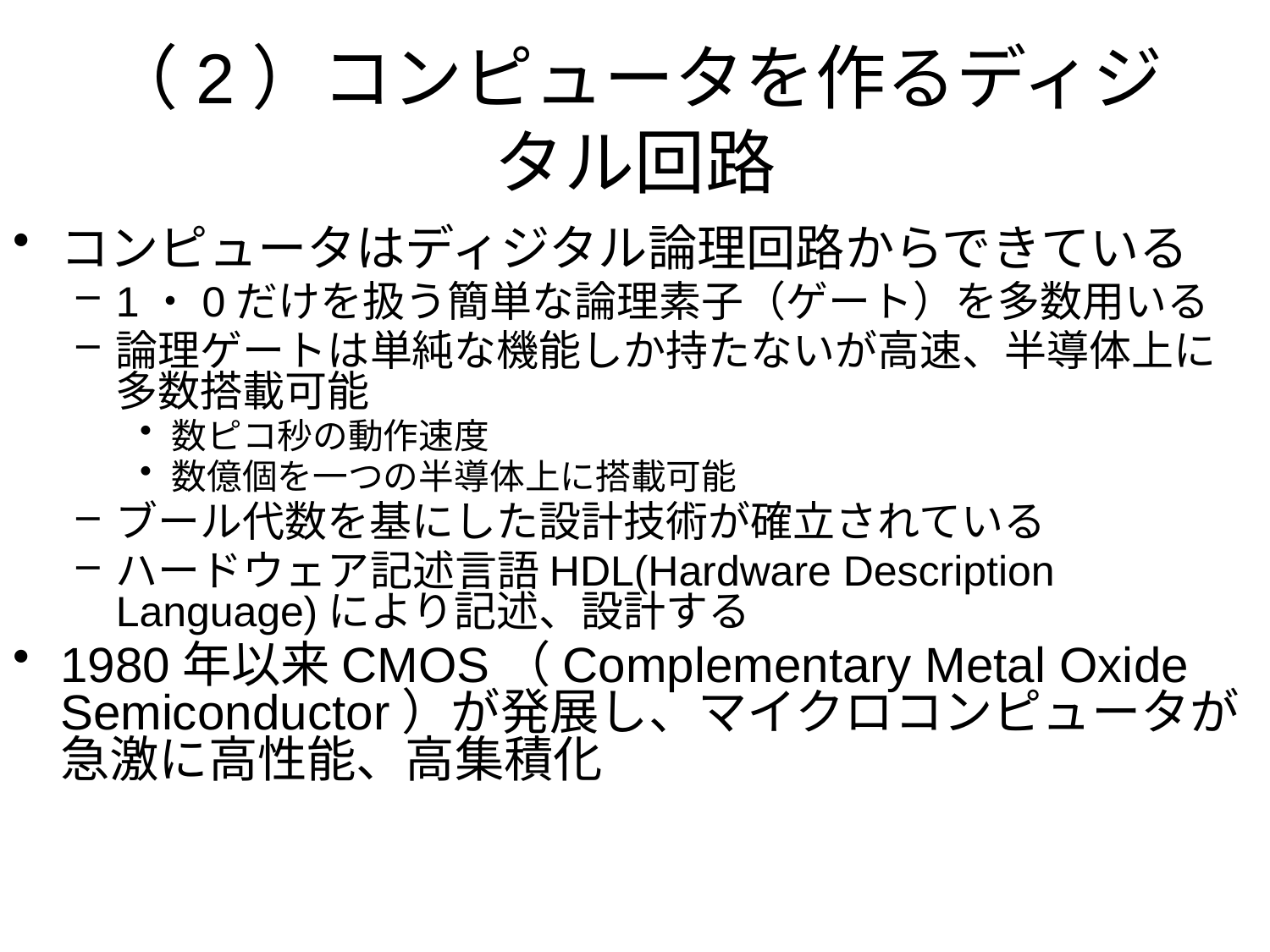

# （2）コンピュータを作るディジタル回路
コンピュータはディジタル論理回路からできている
1・0だけを扱う簡単な論理素子（ゲート）を多数用いる
論理ゲートは単純な機能しか持たないが高速、半導体上に多数搭載可能
数ピコ秒の動作速度
数億個を一つの半導体上に搭載可能
ブール代数を基にした設計技術が確立されている
ハードウェア記述言語HDL(Hardware Description Language)により記述、設計する
1980年以来CMOS（Complementary Metal Oxide Semiconductor）が発展し、マイクロコンピュータが急激に高性能、高集積化